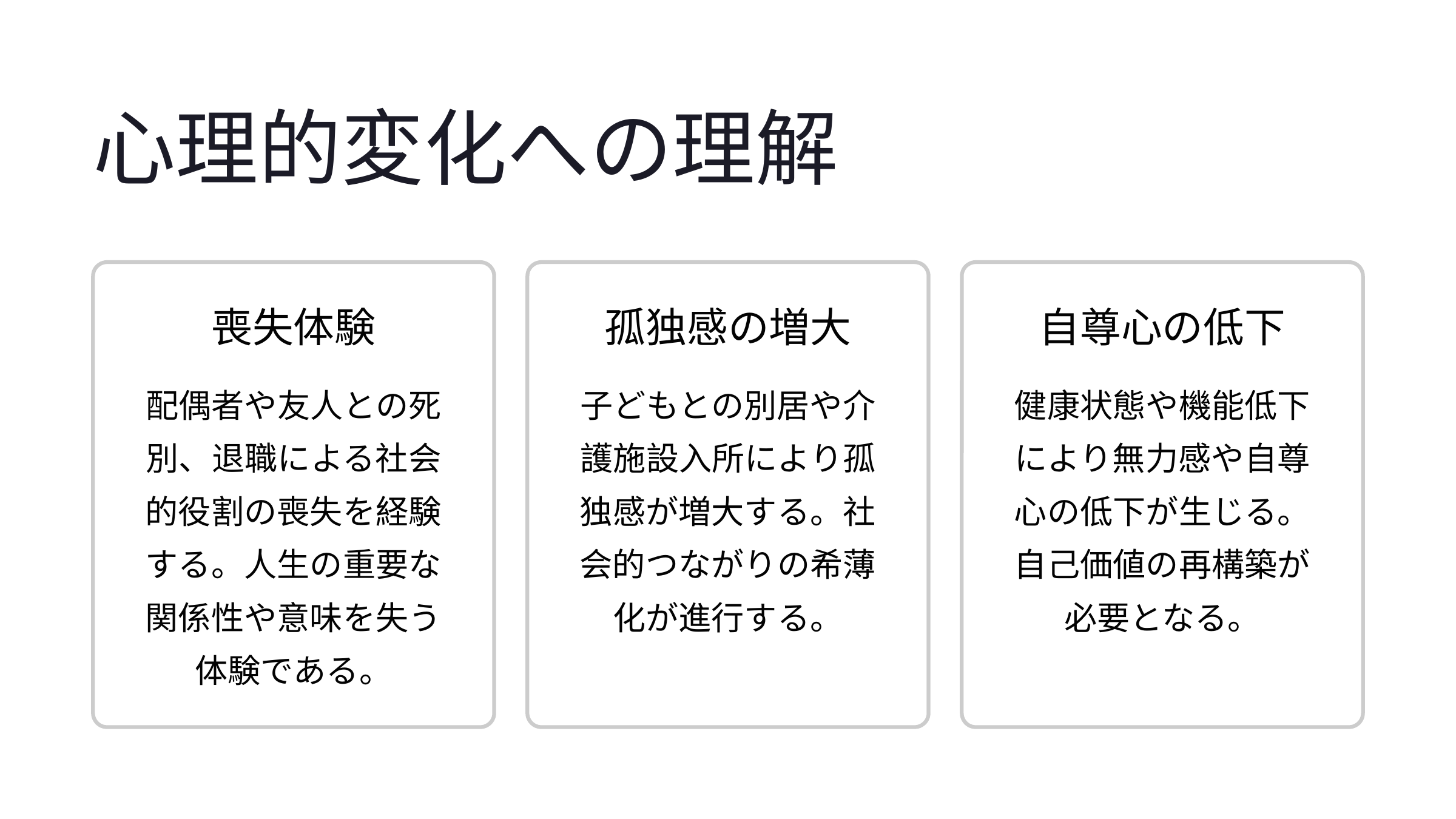

心理的変化への理解

喪失体験
孤独感の増大
自尊心の低下
配偶者や友人との死別、退職による社会的役割の喪失を経験する。人生の重要な関係性や意味を失う体験である。
子どもとの別居や介護施設入所により孤独感が増大する。社会的つながりの希薄化が進行する。
健康状態や機能低下により無力感や自尊心の低下が生じる。自己価値の再構築が必要となる。